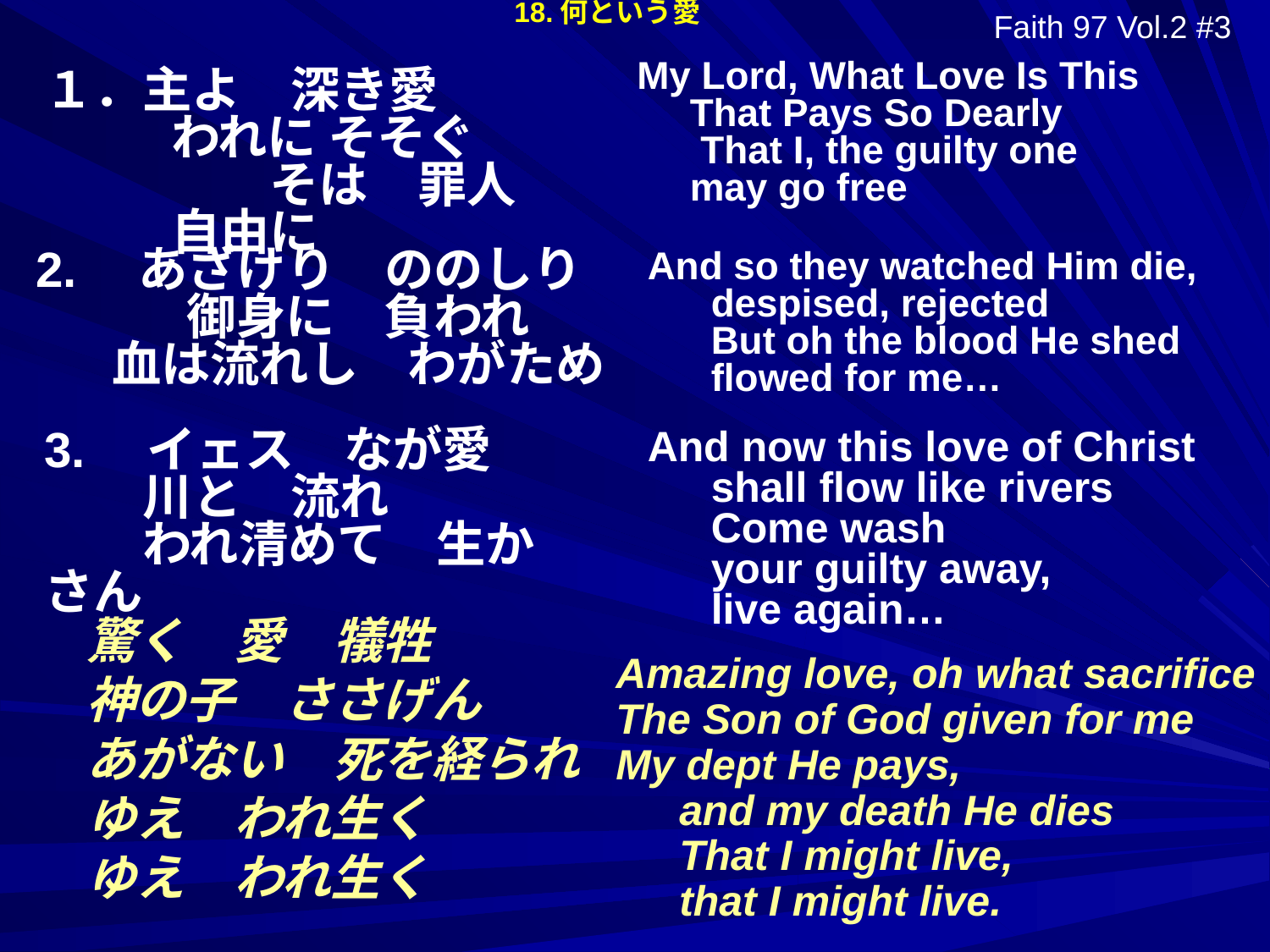

Faith 97 Vol.2 #3
18.何という愛
 My Lord, What Love Is This
That Pays So Dearly
 That I, the guilty one
may go free
１．主よ　深き愛
われに そそぐ
　　そは　罪人　自由に
2.　あざけり　ののしり
　　御身に　負われ
　　血は流れし　わがため
And so they watched Him die,
despised, rejected
But oh the blood He shed
flowed for me…
And now this love of Christ
shall flow like rivers
Come wash
your guilty away,
live again…
3.　イェス　なが愛
　　川と　流れ
　　われ清めて　生かさん
驚く　愛　犠牲
神の子　ささげん
あがない　死を経られ
ゆえ　われ生く
ゆえ　われ生く
Amazing love, oh what sacrifice
The Son of God given for me
My dept He pays,
and my death He dies
That I might live,
that I might live.